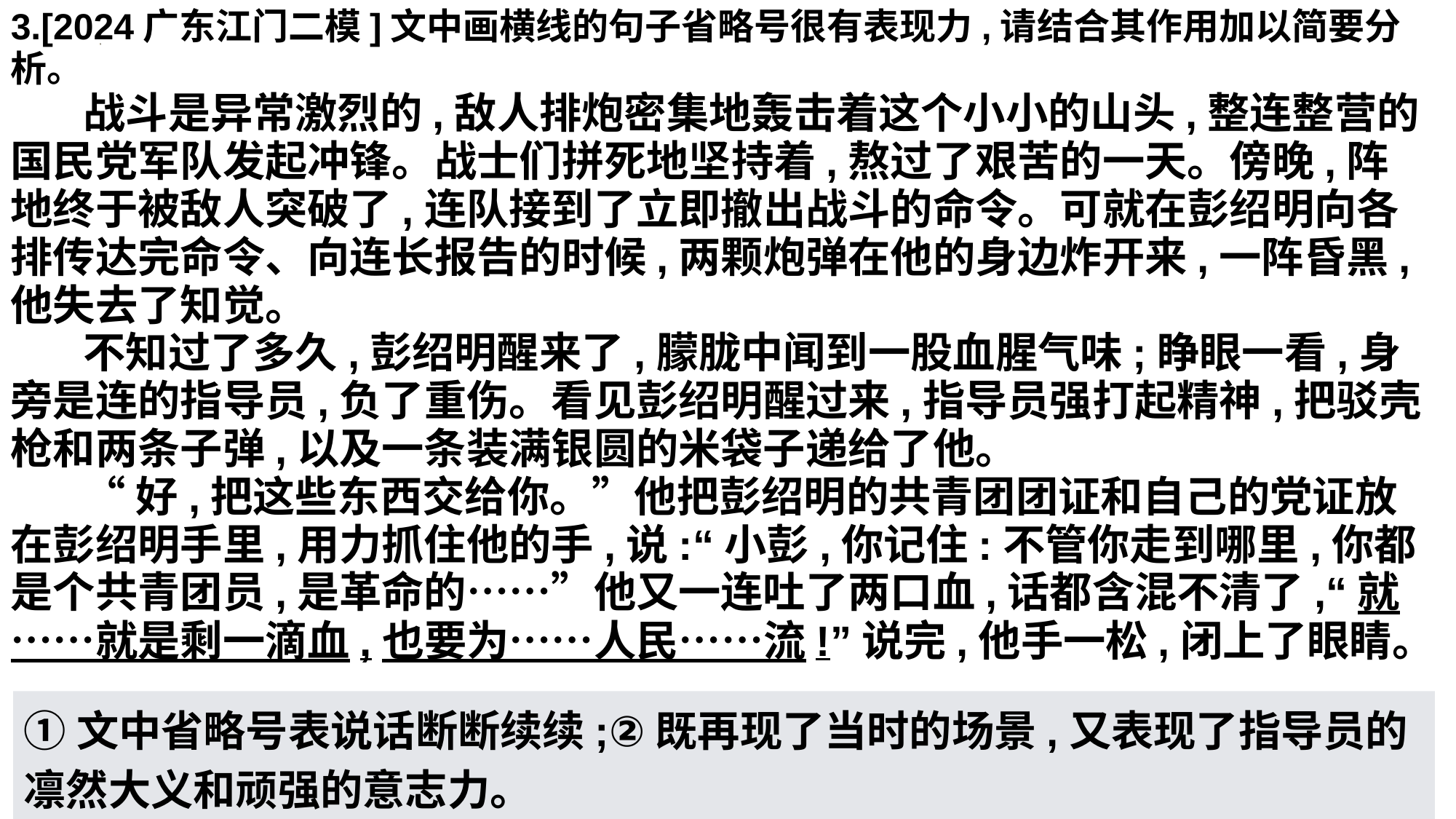

3.[2024广东江门二模]文中画横线的句子省略号很有表现力,请结合其作用加以简要分析。
战斗是异常激烈的,敌人排炮密集地轰击着这个小小的山头,整连整营的国民党军队发起冲锋。战士们拼死地坚持着,熬过了艰苦的一天。傍晚,阵地终于被敌人突破了,连队接到了立即撤出战斗的命令。可就在彭绍明向各排传达完命令、向连长报告的时候,两颗炮弹在他的身边炸开来,一阵昏黑,他失去了知觉。
不知过了多久,彭绍明醒来了,朦胧中闻到一股血腥气味;睁眼一看,身旁是连的指导员,负了重伤。看见彭绍明醒过来,指导员强打起精神,把驳壳枪和两条子弹,以及一条装满银圆的米袋子递给了他。
“好,把这些东西交给你。”他把彭绍明的共青团团证和自己的党证放在彭绍明手里,用力抓住他的手,说:“小彭,你记住:不管你走到哪里,你都是个共青团员,是革命的……”他又一连吐了两口血,话都含混不清了,“就……就是剩一滴血,也要为……人民……流!”说完,他手一松,闭上了眼睛。
①文中省略号表说话断断续续;②既再现了当时的场景,又表现了指导员的凛然大义和顽强的意志力。